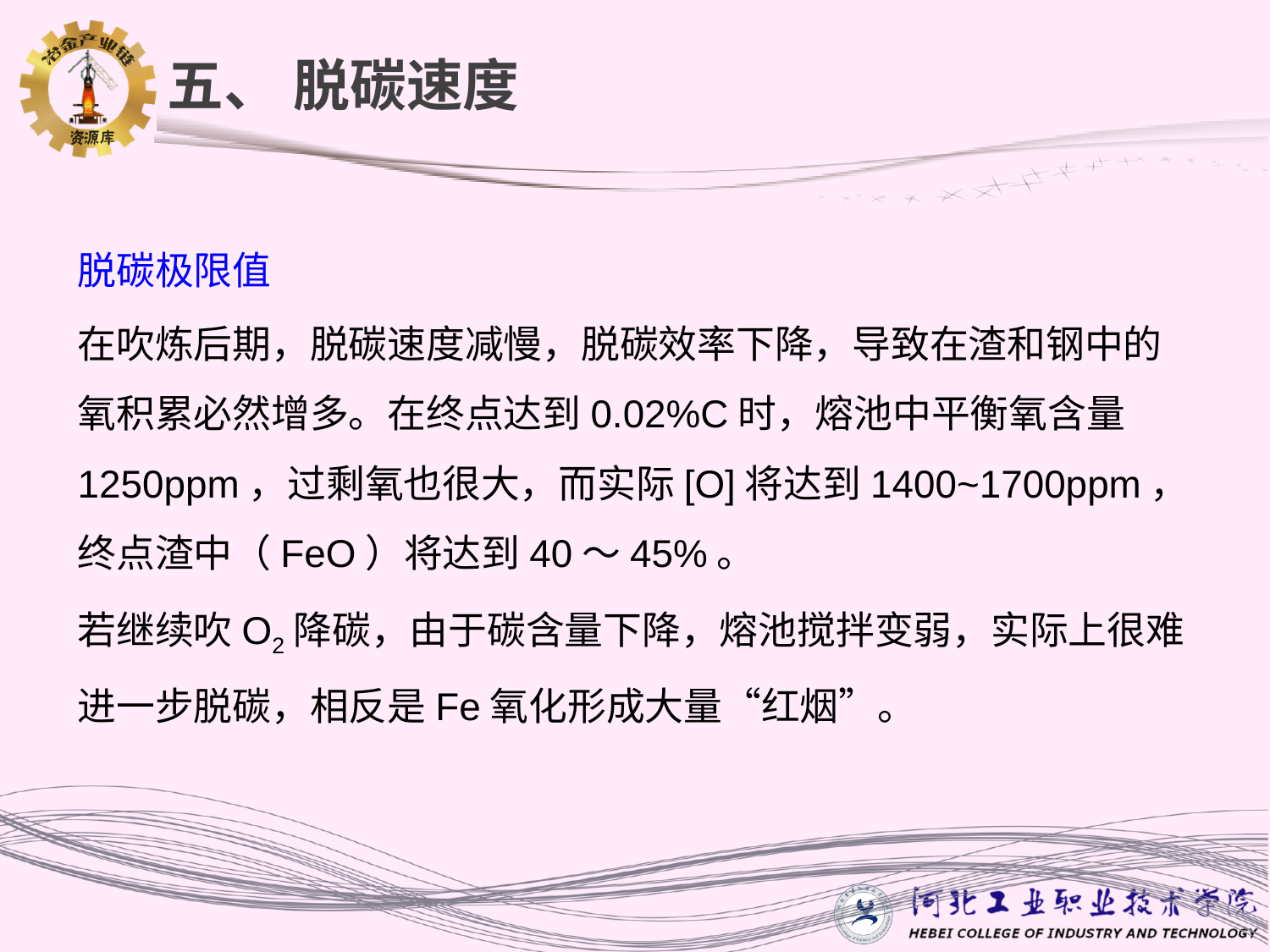

五、 脱碳速度
脱碳极限值
在吹炼后期，脱碳速度减慢，脱碳效率下降，导致在渣和钢中的氧积累必然增多。在终点达到0.02%C时，熔池中平衡氧含量1250ppm，过剩氧也很大，而实际[O]将达到1400~1700ppm，终点渣中（FeO）将达到40～45%。
若继续吹O2降碳，由于碳含量下降，熔池搅拌变弱，实际上很难进一步脱碳，相反是Fe氧化形成大量“红烟”。